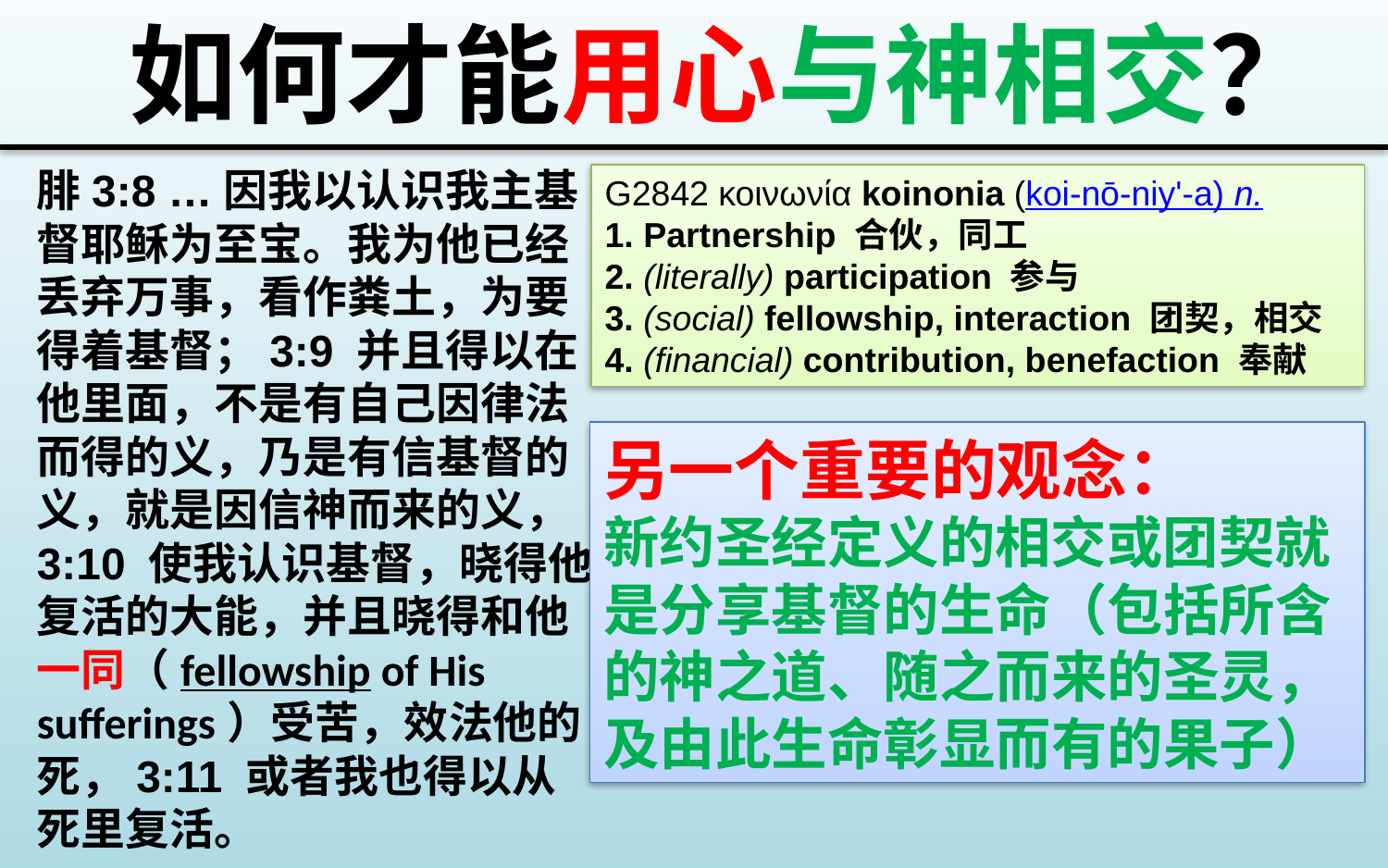

如何才能用心与神相交？
腓3:8 …因我以认识我主基督耶稣为至宝。我为他已经丢弃万事，看作粪土，为要得着基督；3:9 并且得以在他里面，不是有自己因律法而得的义，乃是有信基督的义，就是因信神而来的义，3:10 使我认识基督，晓得他复活的大能，并且晓得和他一同（fellowship of His sufferings）受苦，效法他的死，3:11 或者我也得以从死里复活。
G2842 κοινωνία koinonia (koi-nō-niy'-a) n.
1. Partnership 合伙，同工
2. (literally) participation 参与
3. (social) fellowship, interaction 团契，相交
4. (financial) contribution, benefaction 奉献
另一个重要的观念：
新约圣经定义的相交或团契就是分享基督的生命（包括所含的神之道、随之而来的圣灵，及由此生命彰显而有的果子）